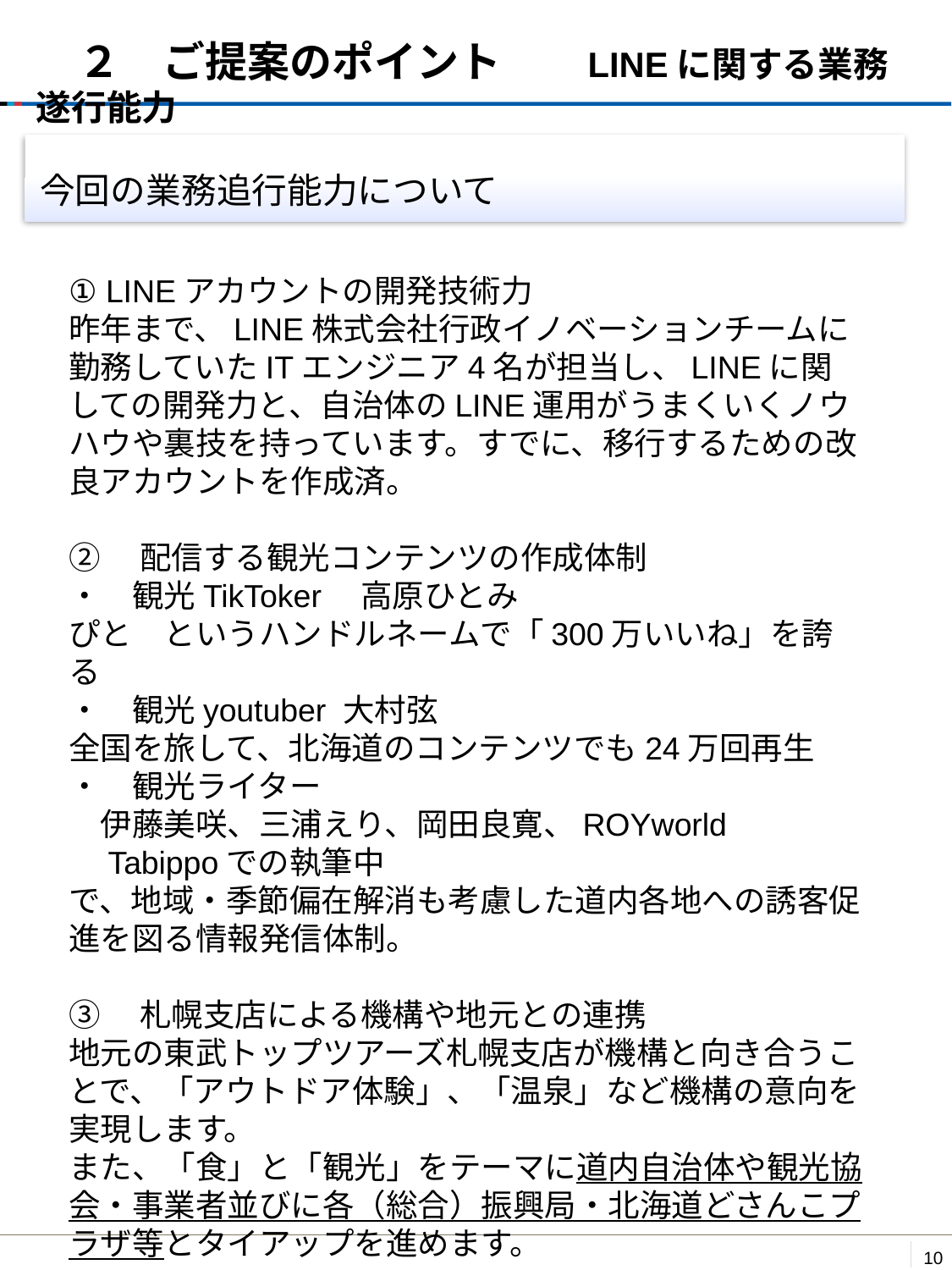

# ２　ご提案のポイント　　LINEに関する業務遂行能力
今回の業務追行能力について
① LINEアカウントの開発技術力
昨年まで、LINE株式会社行政イノベーションチームに勤務していたITエンジニア4名が担当し、LINEに関しての開発力と、自治体のLINE運用がうまくいくノウハウや裏技を持っています。すでに、移行するための改良アカウントを作成済。

②　配信する観光コンテンツの作成体制
・　観光TikToker　高原ひとみ
ぴと　というハンドルネームで「300万いいね」を誇る
・　観光youtuber 大村弦
全国を旅して、北海道のコンテンツでも24万回再生
・　観光ライター
　伊藤美咲、三浦えり、岡田良寛、ROYworld
　Tabippoでの執筆中
で、地域・季節偏在解消も考慮した道内各地への誘客促進を図る情報発信体制。

③　札幌支店による機構や地元との連携
地元の東武トップツアーズ札幌支店が機構と向き合うことで、「アウトドア体験」、「温泉」など機構の意向を実現します。
また、「食」と「観光」をテーマに道内自治体や観光協会・事業者並びに各（総合）振興局・北海道どさんこプラザ等とタイアップを進めます。

10